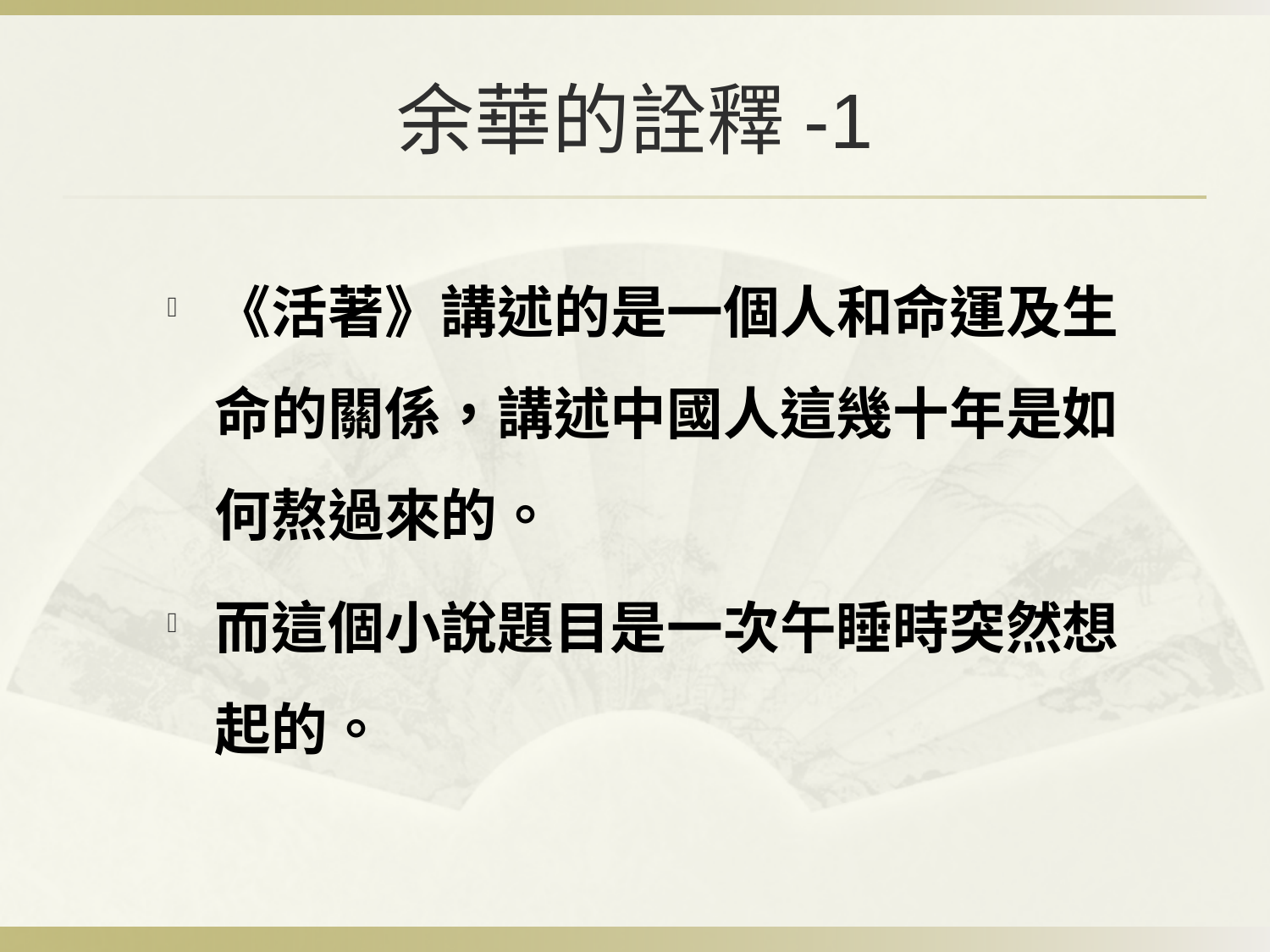

# 余華的詮釋-1
《活著》講述的是一個人和命運及生命的關係，講述中國人這幾十年是如何熬過來的。
而這個小說題目是一次午睡時突然想起的。